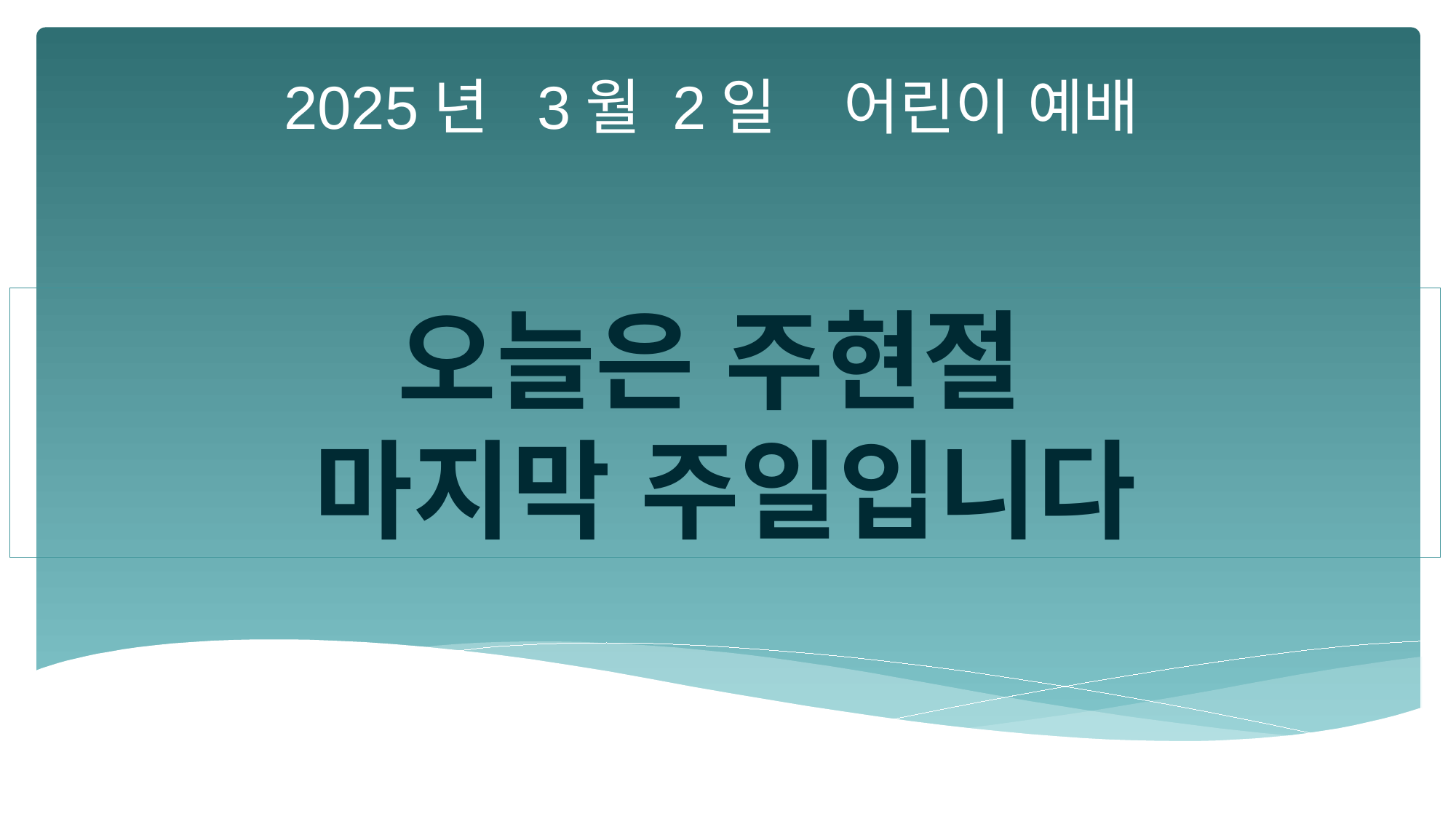

2025년  3월 2일    어린이 예배
오늘은 주현절
마지막 주일입니다